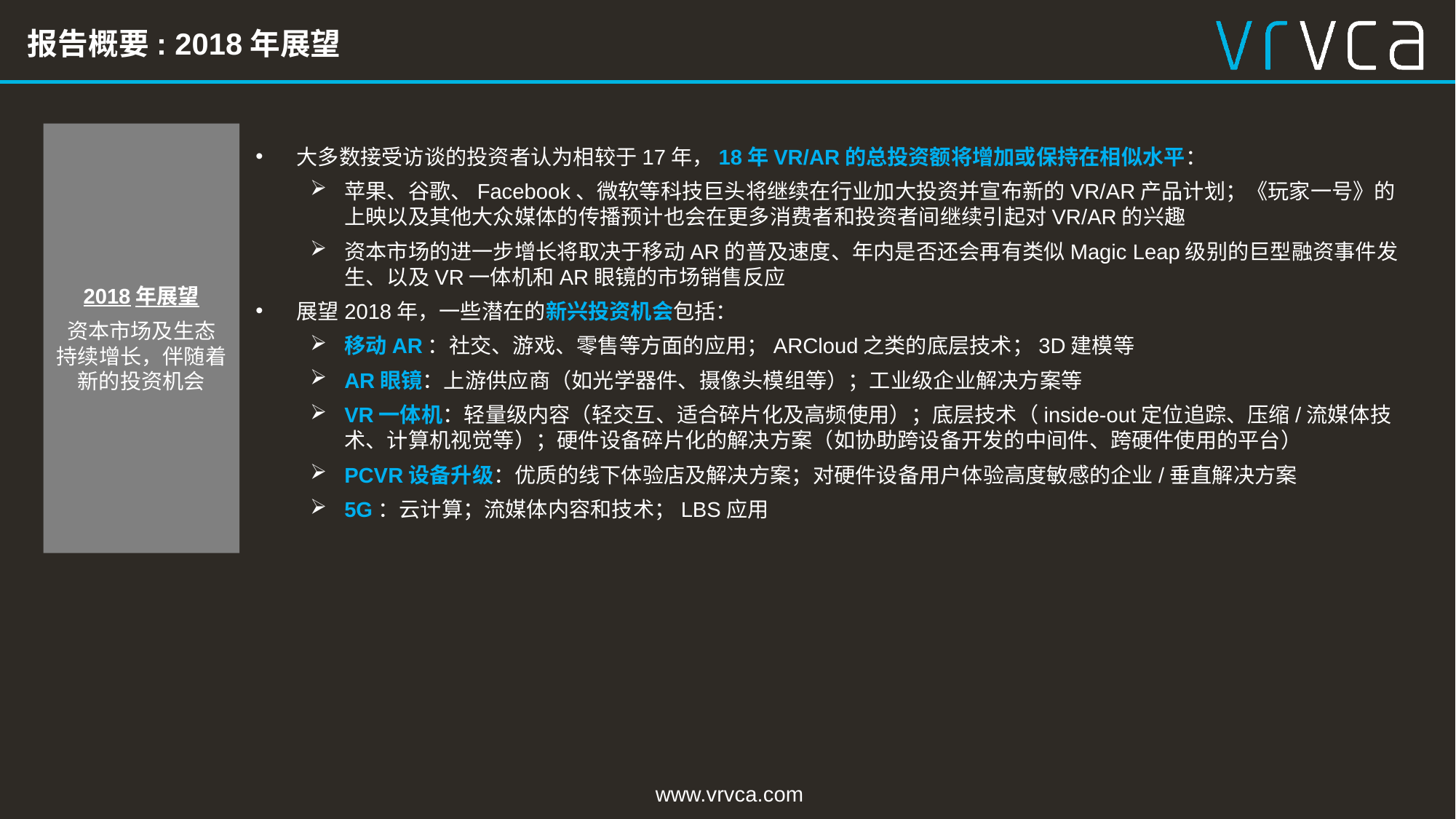

报告概要: 2018年展望
2018年展望
资本市场及生态
持续增长，伴随着
新的投资机会
大多数接受访谈的投资者认为相较于17年，18年VR/AR的总投资额将增加或保持在相似水平：
苹果、谷歌、Facebook、微软等科技巨头将继续在行业加大投资并宣布新的VR/AR产品计划；《玩家一号》的上映以及其他大众媒体的传播预计也会在更多消费者和投资者间继续引起对VR/AR的兴趣
资本市场的进一步增长将取决于移动AR的普及速度、年内是否还会再有类似Magic Leap级别的巨型融资事件发生、以及VR一体机和AR眼镜的市场销售反应
展望2018年，一些潜在的新兴投资机会包括：
移动AR：社交、游戏、零售等方面的应用；ARCloud之类的底层技术；3D建模等
AR眼镜：上游供应商（如光学器件、摄像头模组等）；工业级企业解决方案等
VR一体机：轻量级内容（轻交互、适合碎片化及高频使用）；底层技术（inside-out定位追踪、压缩/流媒体技术、计算机视觉等）；硬件设备碎片化的解决方案（如协助跨设备开发的中间件、跨硬件使用的平台）
PCVR设备升级：优质的线下体验店及解决方案；对硬件设备用户体验高度敏感的企业/垂直解决方案
5G：云计算；流媒体内容和技术；LBS应用
www.vrvca.com